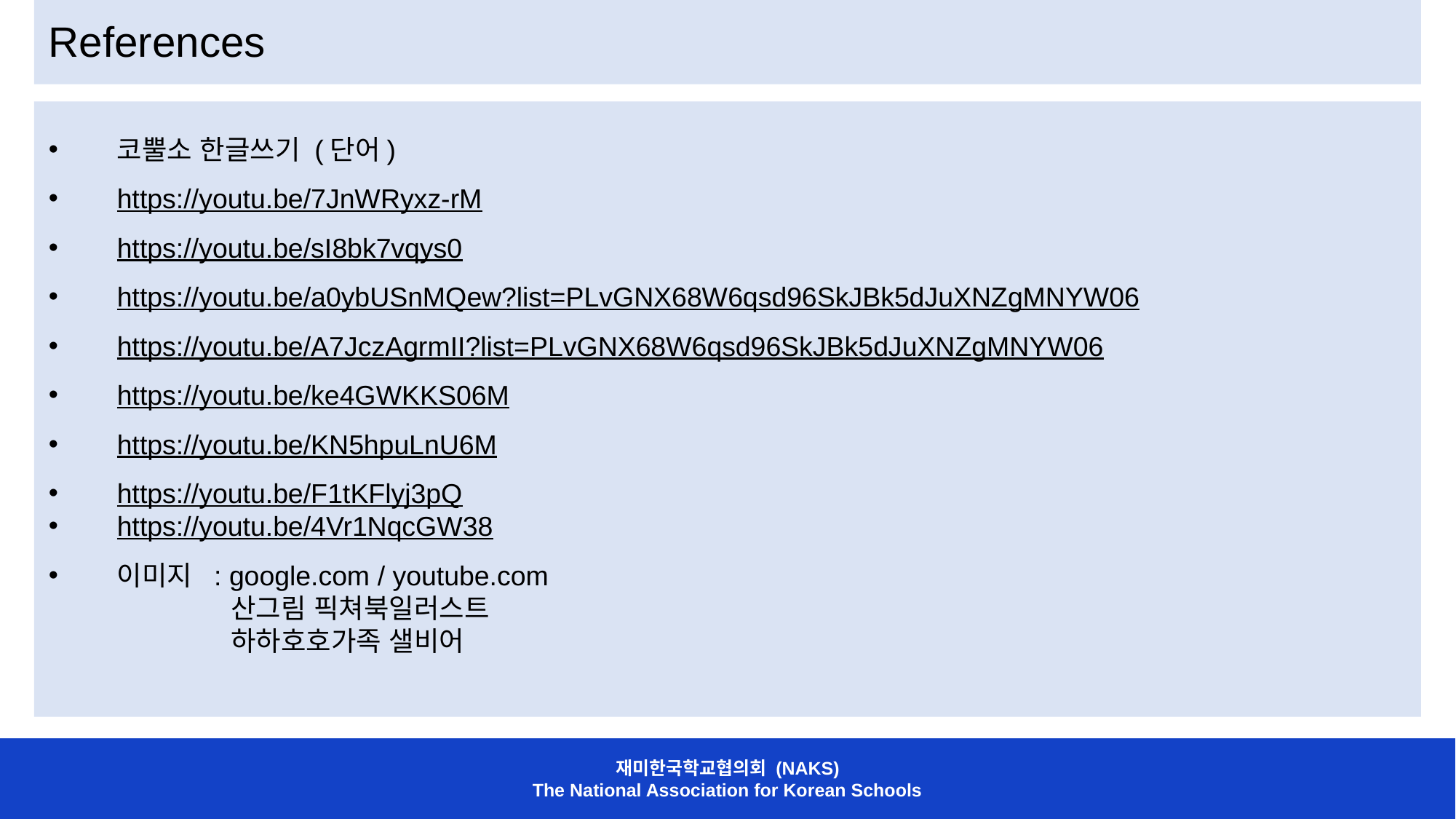

References
코뿔소 한글쓰기 (단어)
https://youtu.be/7JnWRyxz-rM
https://youtu.be/sI8bk7vqys0
https://youtu.be/a0ybUSnMQew?list=PLvGNX68W6qsd96SkJBk5dJuXNZgMNYW06
https://youtu.be/A7JczAgrmII?list=PLvGNX68W6qsd96SkJBk5dJuXNZgMNYW06
https://youtu.be/ke4GWKKS06M
https://youtu.be/KN5hpuLnU6M
https://youtu.be/F1tKFlyj3pQ
https://youtu.be/4Vr1NqcGW38
이미지  : google.com / youtube.com
                       산그림 픽쳐북일러스트
                       하하호호가족 샐비어

재미한국학교협의회 (NAKS)
The National Association for Korean Schools
재미한국학교협의회 (NAKS)
The National Association for Korean Schools